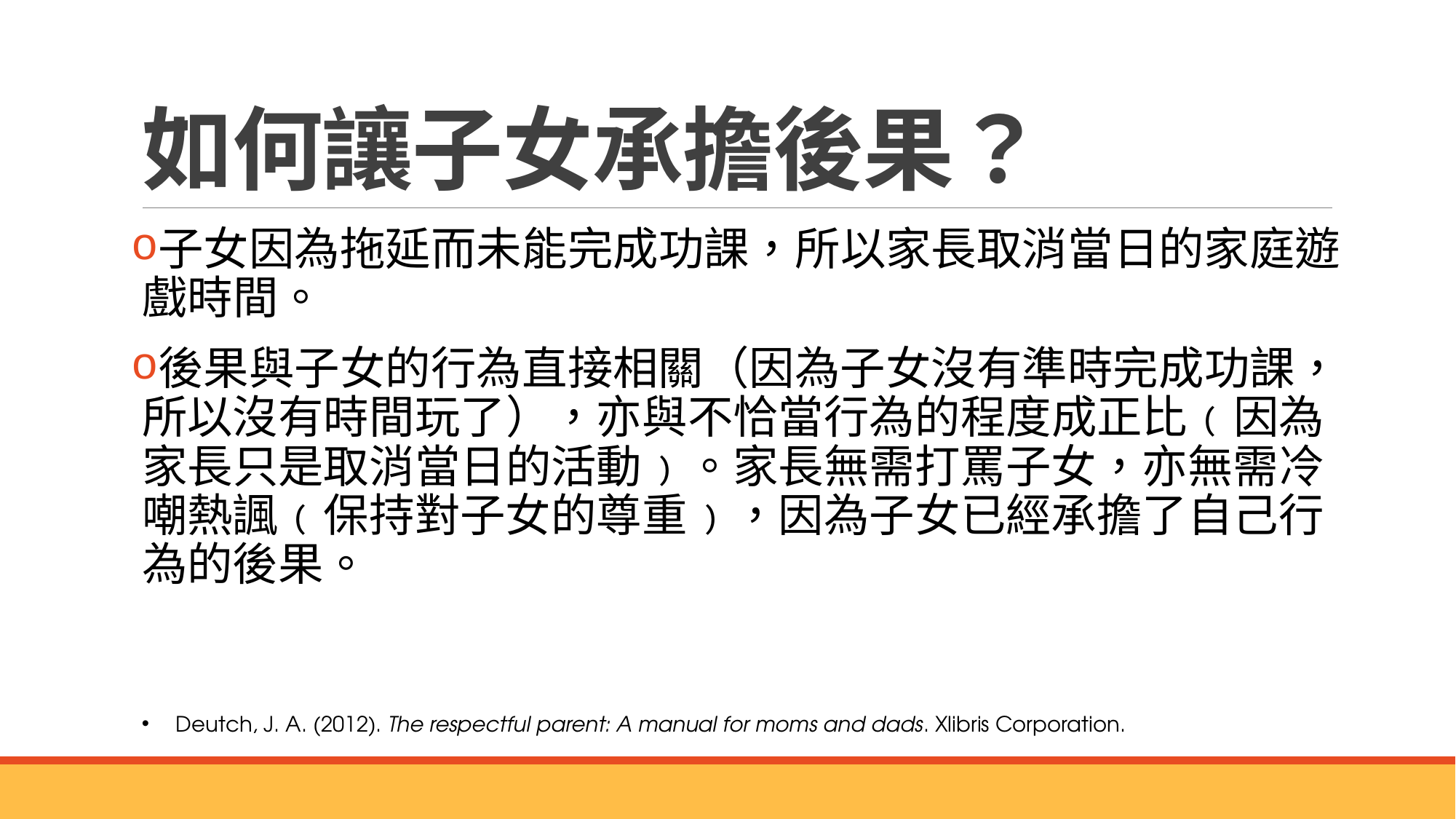

# 如何讓子女承擔後果？
子女因為拖延而未能完成功課，所以家長取消當日的家庭遊戲時間。
後果與子女的行為直接相關（因為子女沒有準時完成功課，所以沒有時間玩了），亦與不恰當行為的程度成正比﹙因為家長只是取消當日的活動﹚。家長無需打罵子女，亦無需冷嘲熱諷﹙保持對子女的尊重﹚，因為子女已經承擔了自己行為的後果。
Deutch, J. A. (2012). The respectful parent: A manual for moms and dads. Xlibris Corporation.